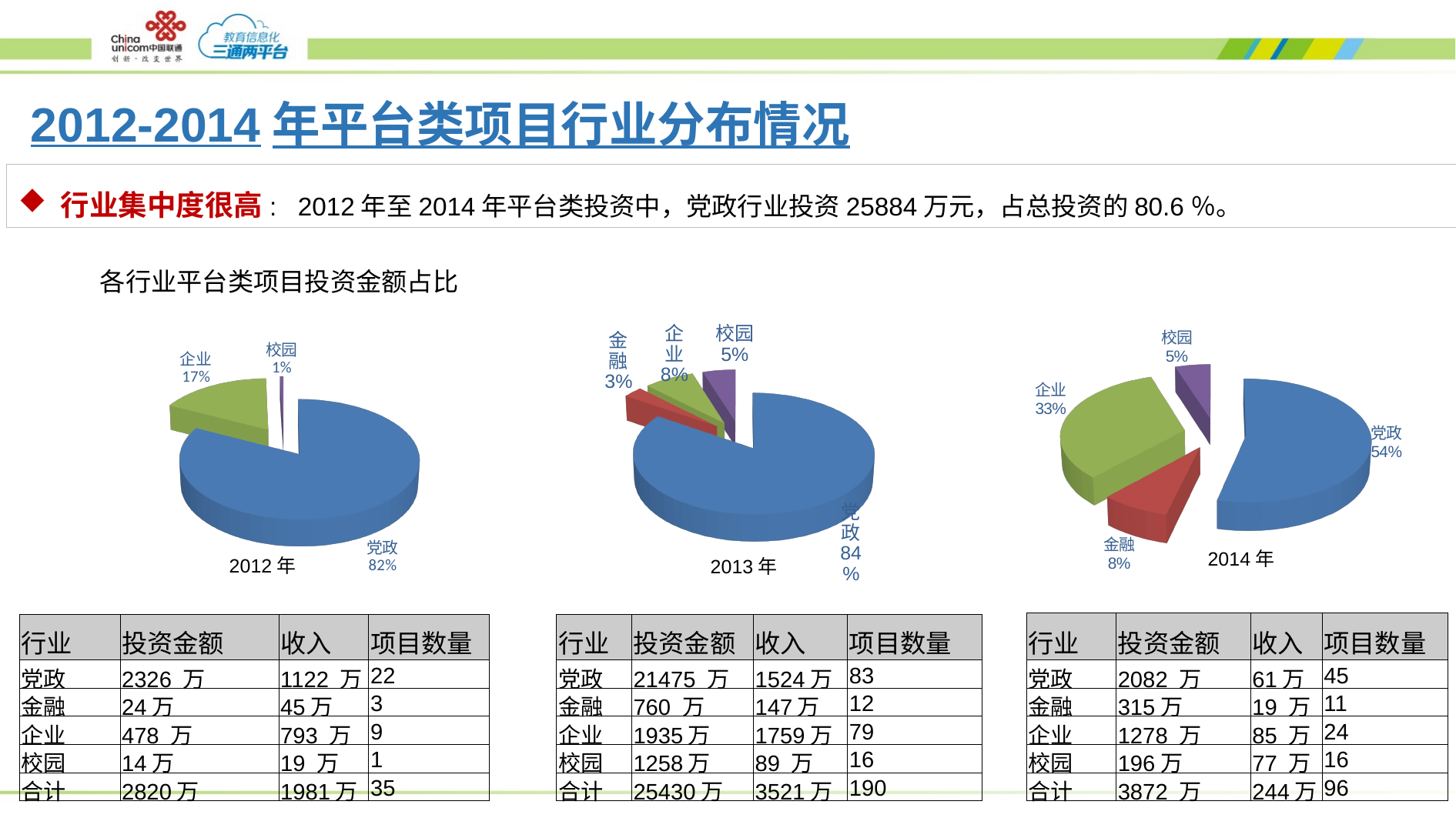

2012-2014年平台类项目行业分布情况
 行业集中度很高:   2012年至2014年平台类投资中，党政行业投资25884万元，占总投资的80.6％。
各行业平台类项目投资金额占比

[unsupported chart]

[unsupported chart]

[unsupported chart]

[unsupported chart]

2014年
2012年
2013年
| 行业 | 投资金额 | 收入 | 项目数量 |
| --- | --- | --- | --- |
| 党政 | 2082 万 | 61万 | 45 |
| 金融 | 315万 | 19 万 | 11 |
| 企业 | 1278 万 | 85 万 | 24 |
| 校园 | 196万 | 77 万 | 16 |
| 合计 | 3872 万 | 244万 | 96 |
| 行业 | 投资金额 | 收入 | 项目数量 |
| --- | --- | --- | --- |
| 党政 | 2326 万 | 1122 万 | 22 |
| 金融 | 24万 | 45万 | 3 |
| 企业 | 478 万 | 793 万 | 9 |
| 校园 | 14万 | 19 万 | 1 |
| 合计 | 2820万 | 1981万 | 35 |
| 行业 | 投资金额 | 收入 | 项目数量 |
| --- | --- | --- | --- |
| 党政 | 21475 万 | 1524万 | 83 |
| 金融 | 760 万 | 147万 | 12 |
| 企业 | 1935万 | 1759万 | 79 |
| 校园 | 1258万 | 89 万 | 16 |
| 合计 | 25430万 | 3521万 | 190 |